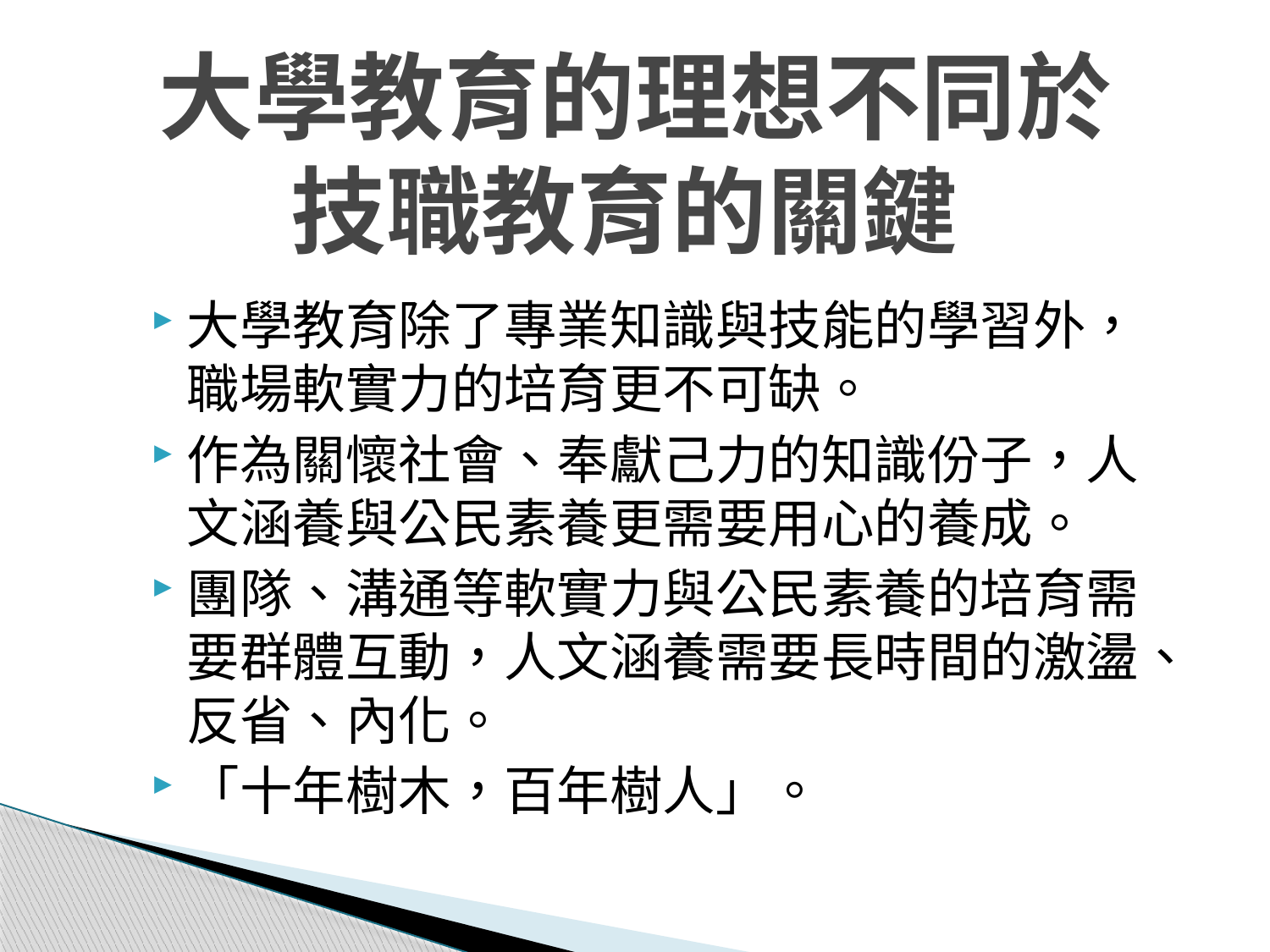

# 大學教育的理想不同於 技職教育的關鍵
大學教育除了專業知識與技能的學習外，職場軟實力的培育更不可缺。
作為關懷社會、奉獻己力的知識份子，人文涵養與公民素養更需要用心的養成。
團隊、溝通等軟實力與公民素養的培育需要群體互動，人文涵養需要長時間的激盪、反省、內化。
「十年樹木，百年樹人」。